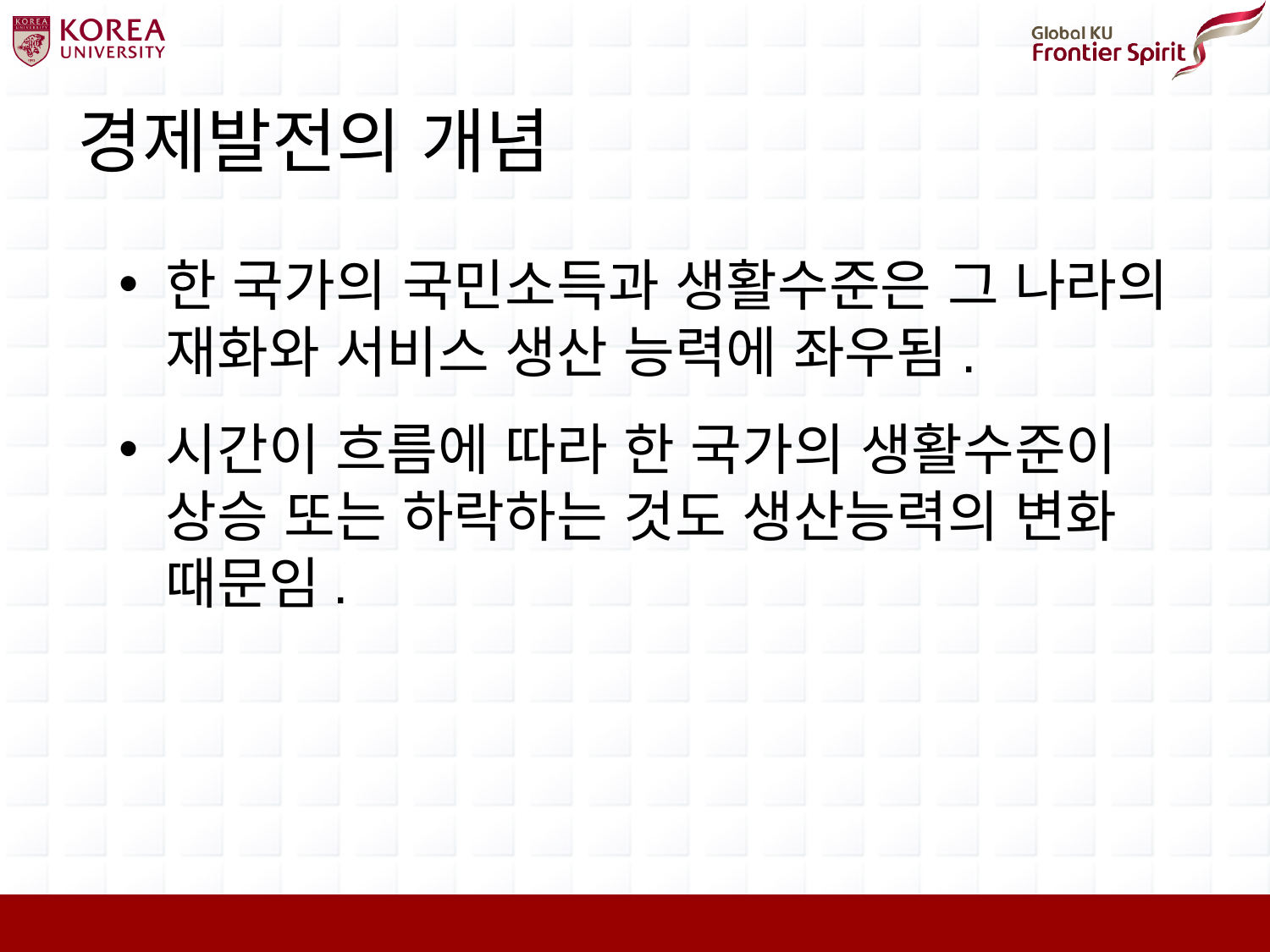

# 경제발전의 개념
한 국가의 국민소득과 생활수준은 그 나라의 재화와 서비스 생산 능력에 좌우됨.
시간이 흐름에 따라 한 국가의 생활수준이 상승 또는 하락하는 것도 생산능력의 변화 때문임.